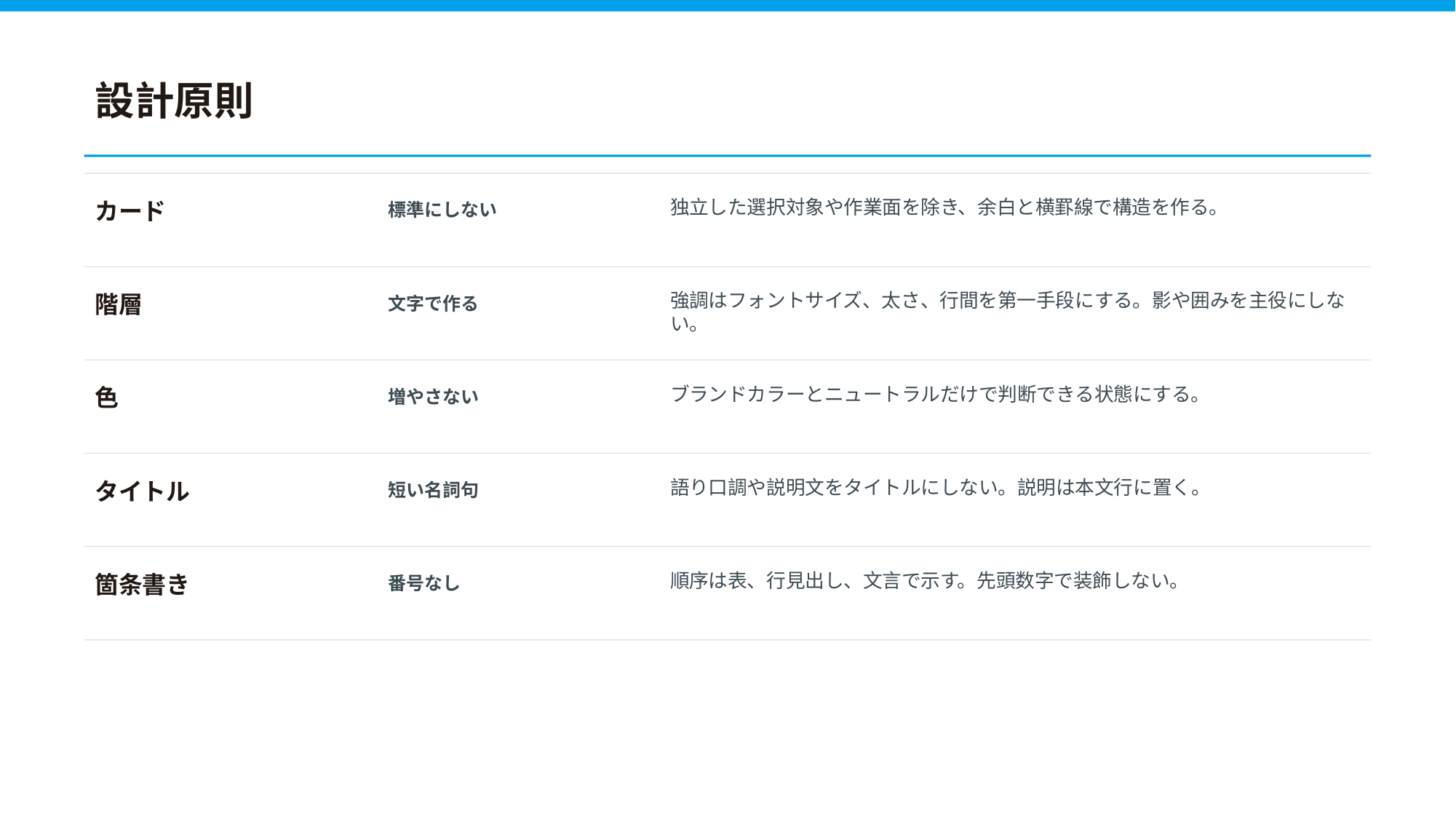

設計原則

独立した選択対象や作業面を除き、余白と横罫線で構造を作る。
カード
標準にしない

強調はフォントサイズ、太さ、行間を第一手段にする。影や囲みを主役にしない。
階層
文字で作る

ブランドカラーとニュートラルだけで判断できる状態にする。
色
増やさない

語り口調や説明文をタイトルにしない。説明は本文行に置く。
タイトル
短い名詞句

順序は表、行見出し、文言で示す。先頭数字で装飾しない。
箇条書き
番号なし